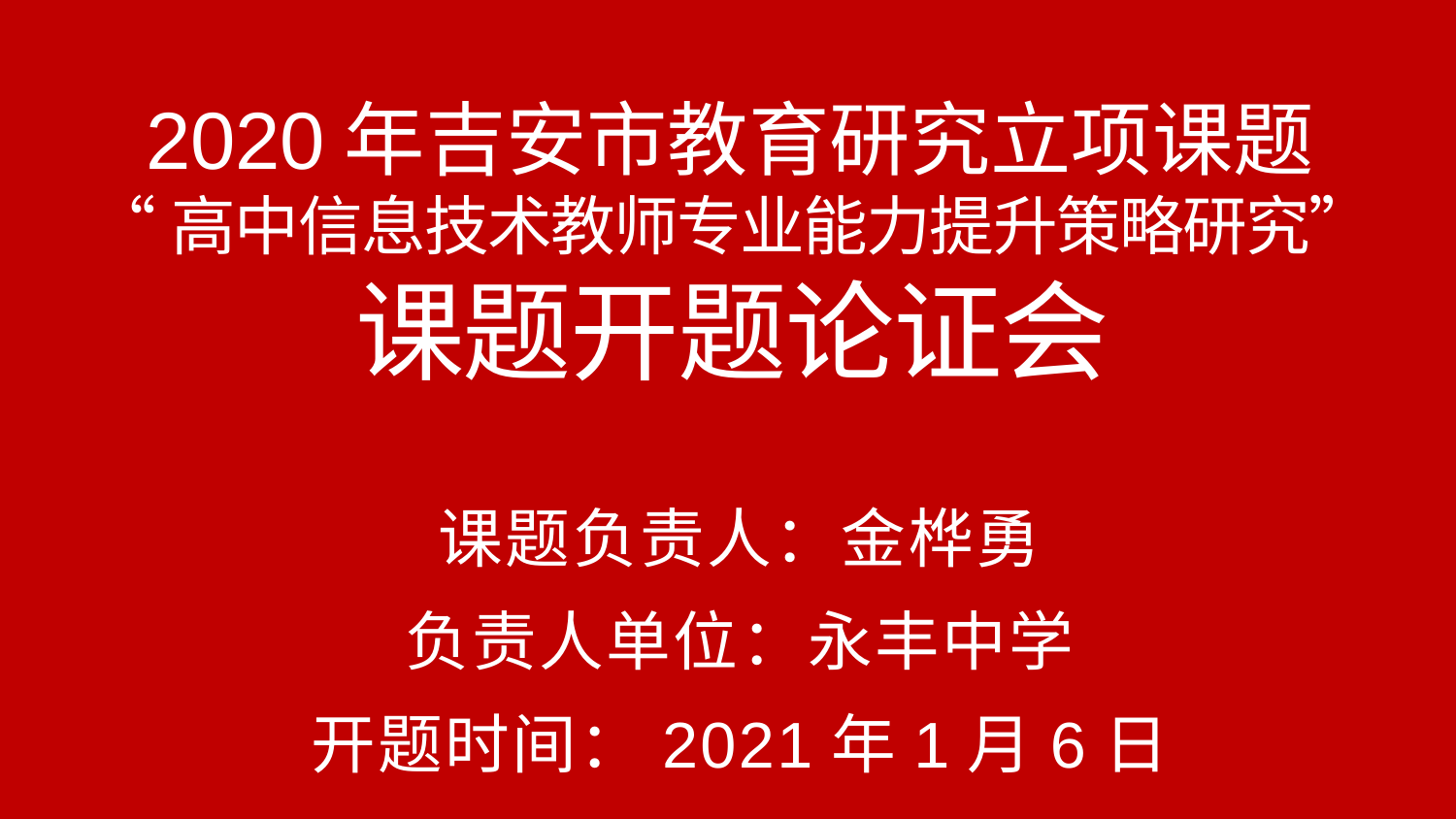

2020年吉安市教育研究立项课题
# “高中信息技术教师专业能力提升策略研究” 课题开题论证会
课题负责人：金桦勇
负责人单位：永丰中学
开题时间：2021年1月6日